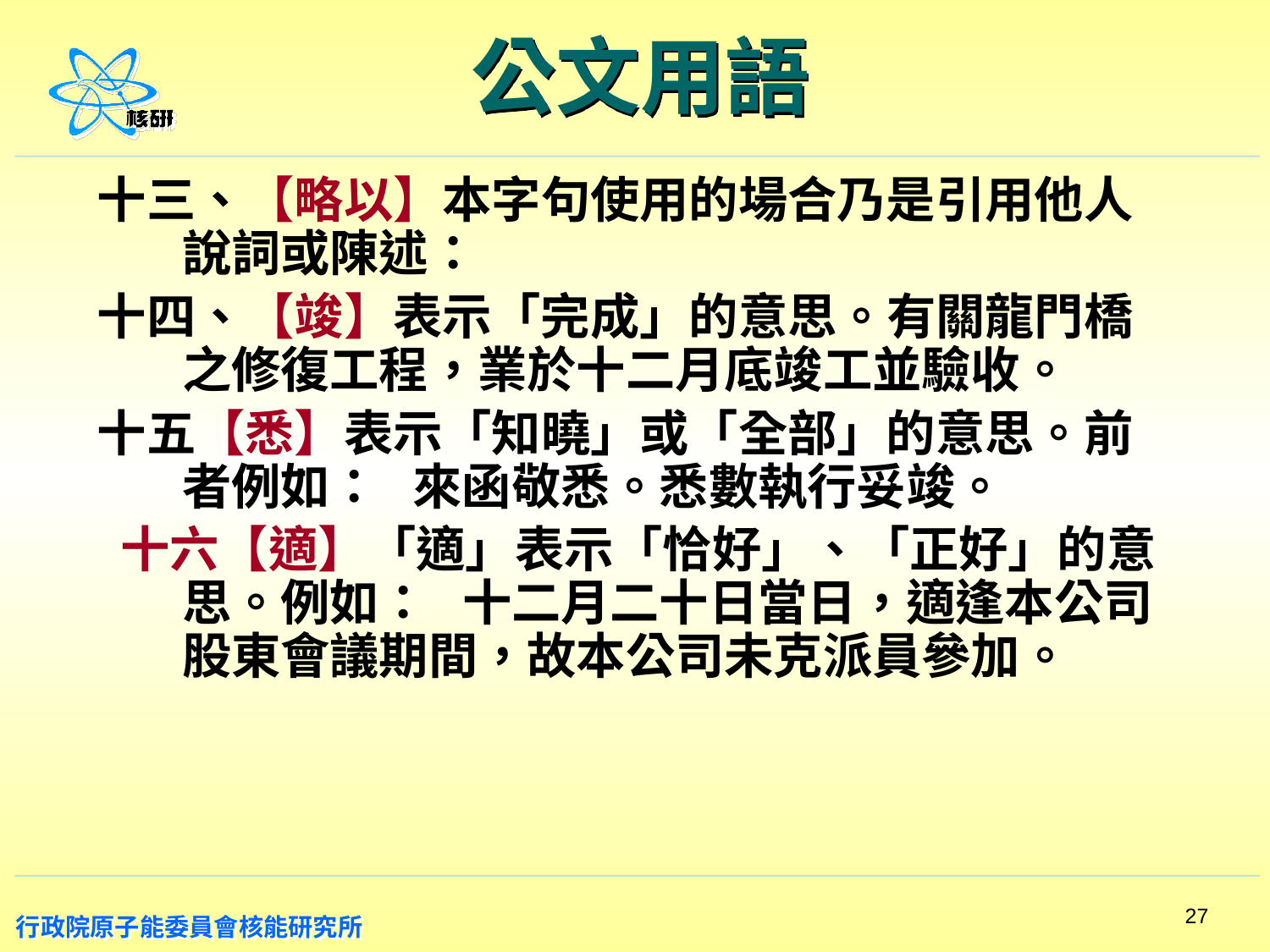

# 公文用語
十三、【略以】本字句使用的場合乃是引用他人說詞或陳述：
十四、【竣】表示「完成」的意思。有關龍門橋之修復工程，業於十二月底竣工並驗收。
十五【悉】表示「知曉」或「全部」的意思。前者例如：   來函敬悉。悉數執行妥竣。
 十六【適】「適」表示「恰好」、「正好」的意思。例如：   十二月二十日當日，適逢本公司股東會議期間，故本公司未克派員參加。

27